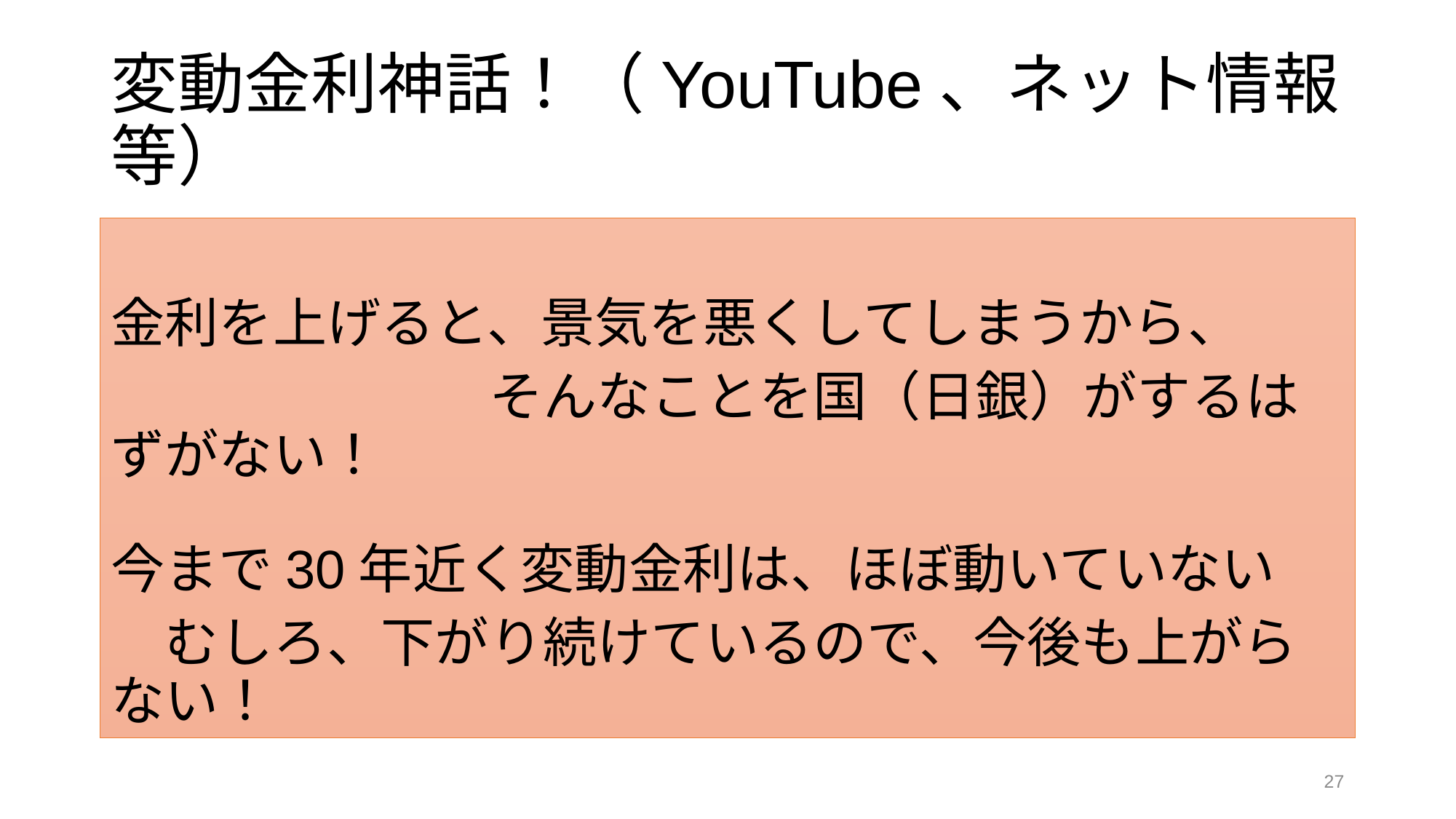

# 変動金利神話！（YouTube、ネット情報等）

金利を上げると、景気を悪くしてしまうから、
　　　　　　　そんなことを国（日銀）がするはずがない！

今まで30年近く変動金利は、ほぼ動いていない
　むしろ、下がり続けているので、今後も上がらない！

27